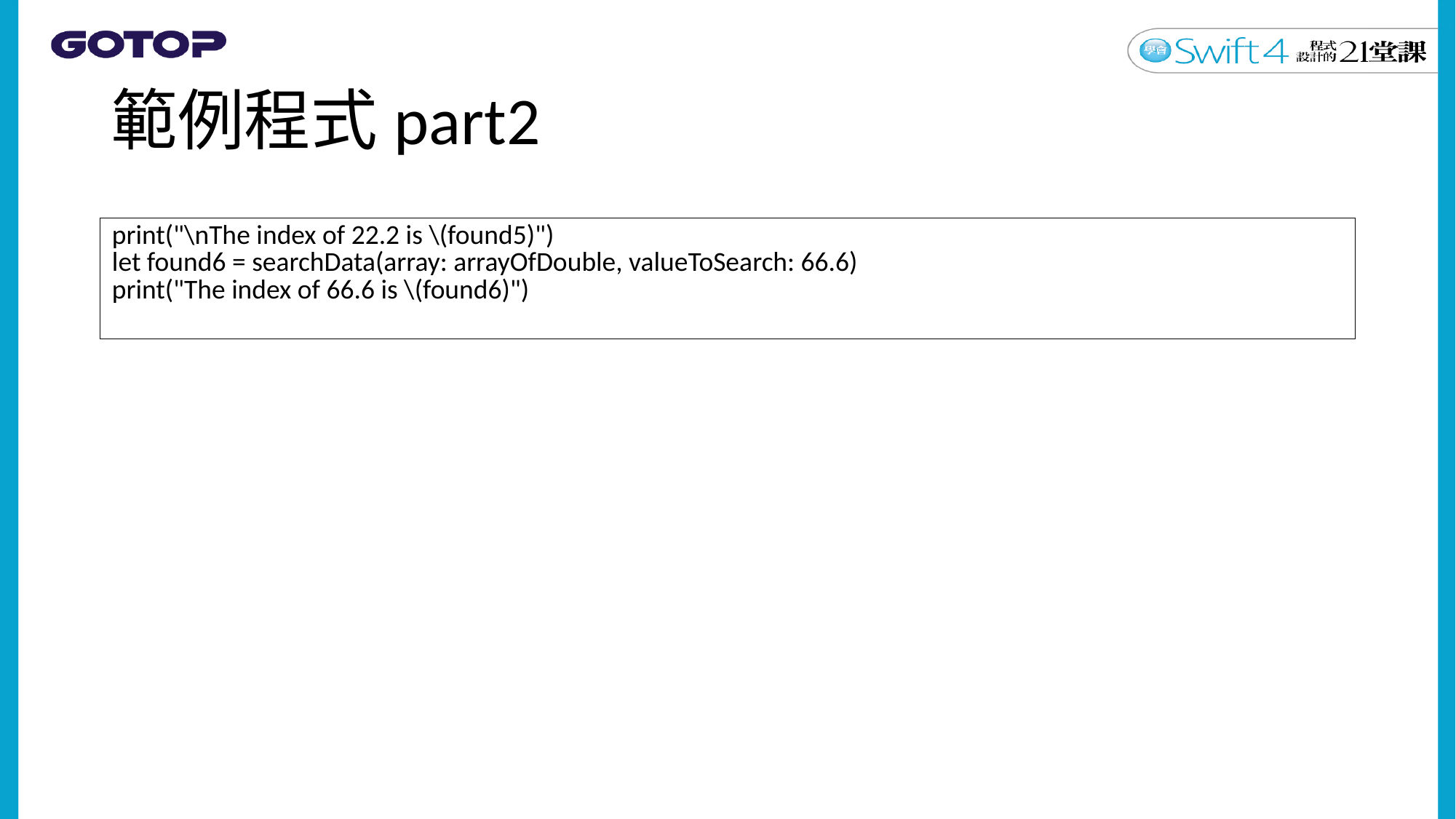

# 範例程式part2
| print("\nThe index of 22.2 is \(found5)") let found6 = searchData(array: arrayOfDouble, valueToSearch: 66.6) print("The index of 66.6 is \(found6)") |
| --- |